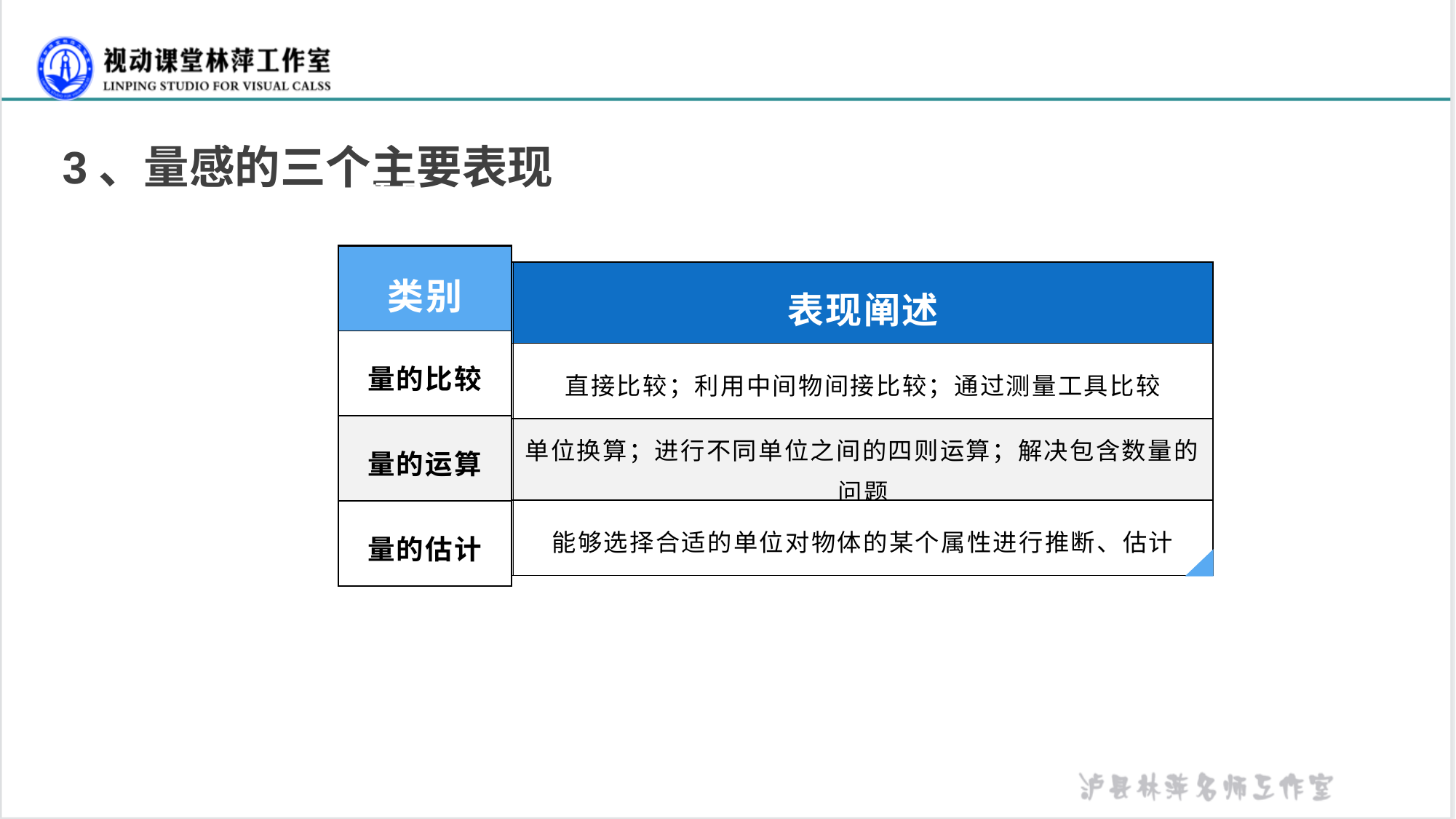

3、量感的三个主要表现
项 目
组别
| 类别 |
| --- |
| 量的比较 |
| 量的运算 |
| 量的估计 |
|  | 表现阐述 |
| --- | --- |
| 第一组 | 直接比较；利用中间物间接比较；通过测量工具比较 |
| 第二组 | 单位换算；进行不同单位之间的四则运算；解决包含数量的问题 |
| 第三组 | 能够选择合适的单位对物体的某个属性进行推断、估计 |